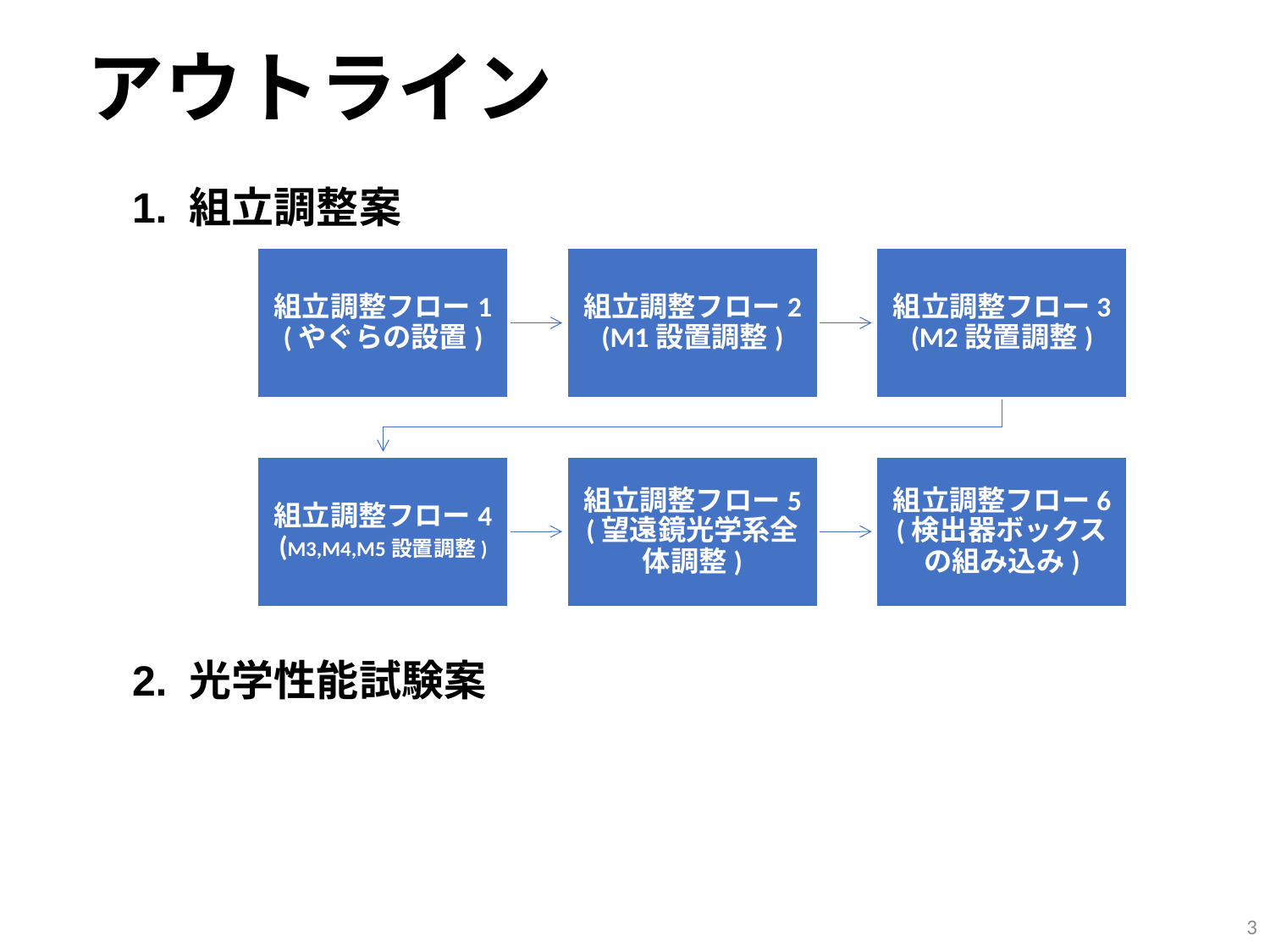

# アウトライン
1. 組立調整案

組立調整フロー1
(やぐらの設置)

組立調整フロー2
(M1設置調整)

組立調整フロー3
(M2設置調整)

組立調整フロー4
(M3,M4,M5設置調整)

組立調整フロー5
(望遠鏡光学系全体調整)
組立調整フロー6
(検出器ボックスの組み込み)
2. 光学性能試験案
3